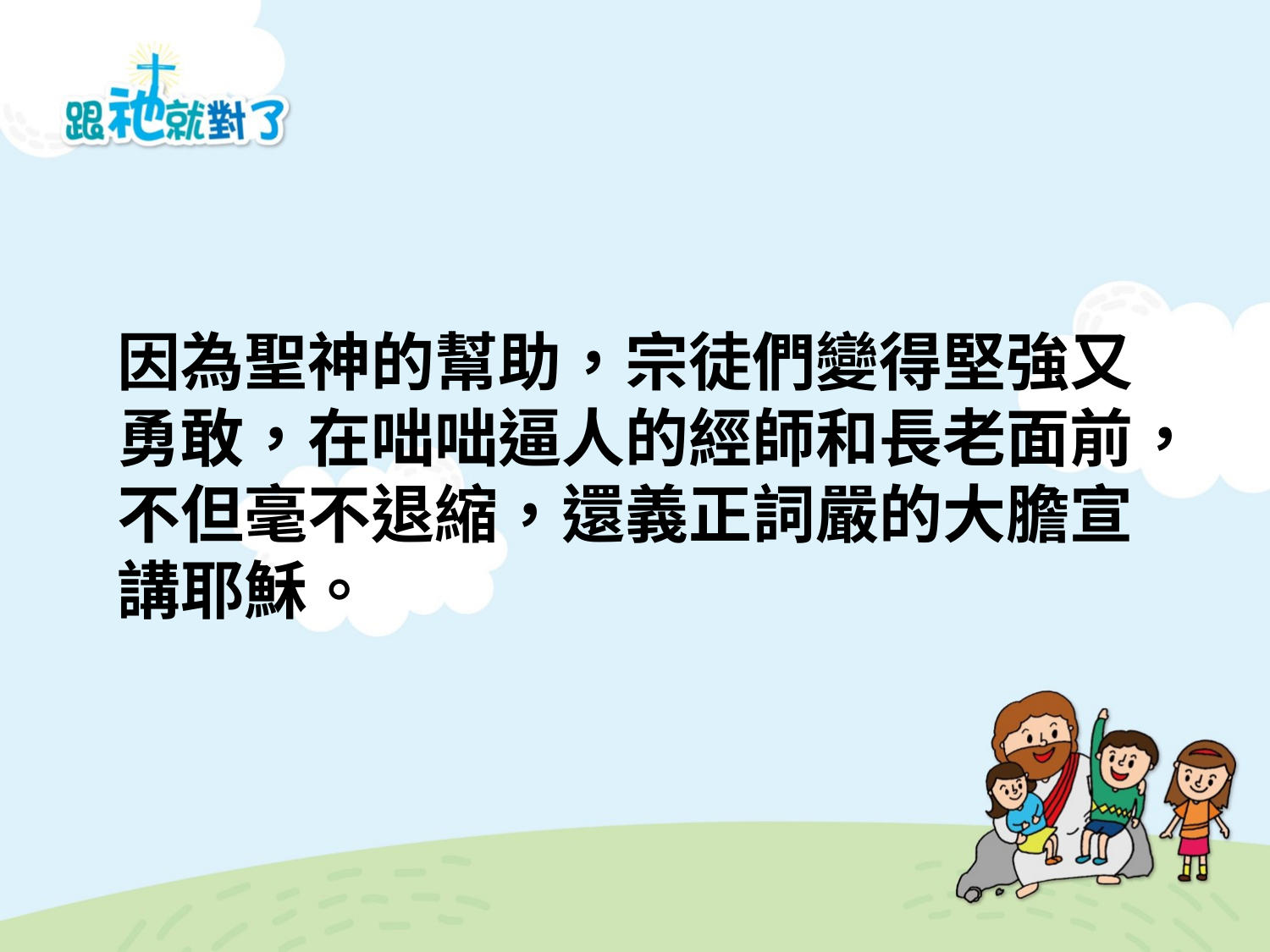

因為聖神的幫助，宗徒們變得堅強又勇敢，在咄咄逼人的經師和長老面前，不但毫不退縮，還義正詞嚴的大膽宣講耶穌。